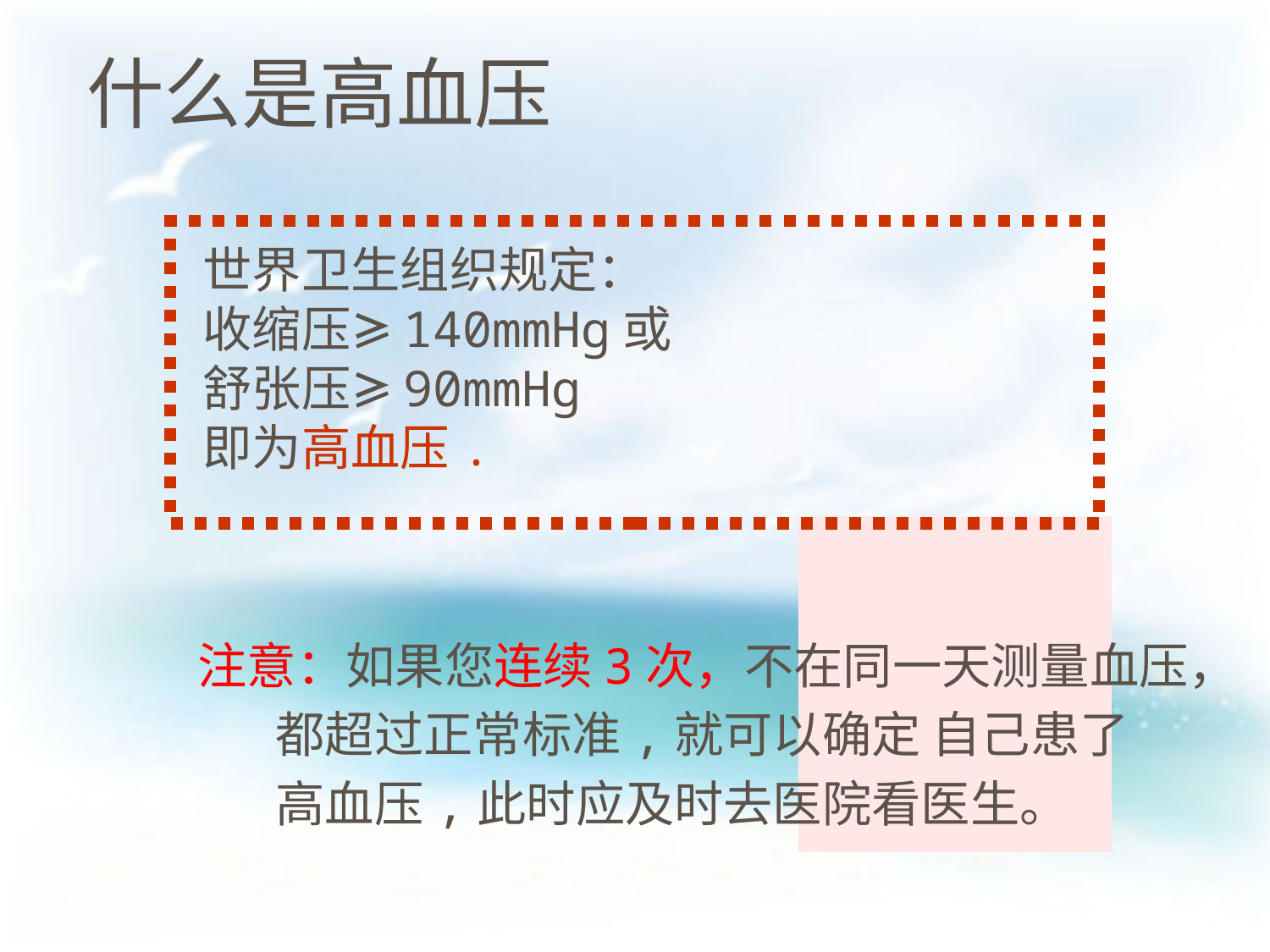

# 什么是高血压

世界卫生组织规定：
收缩压≥140mmHg或
舒张压≥90mmHg
即为高血压.

注意：如果您连续3次，不在同一天测量血压，
      都超过正常标准,就可以确定 自己患了
      高血压,此时应及时去医院看医生。